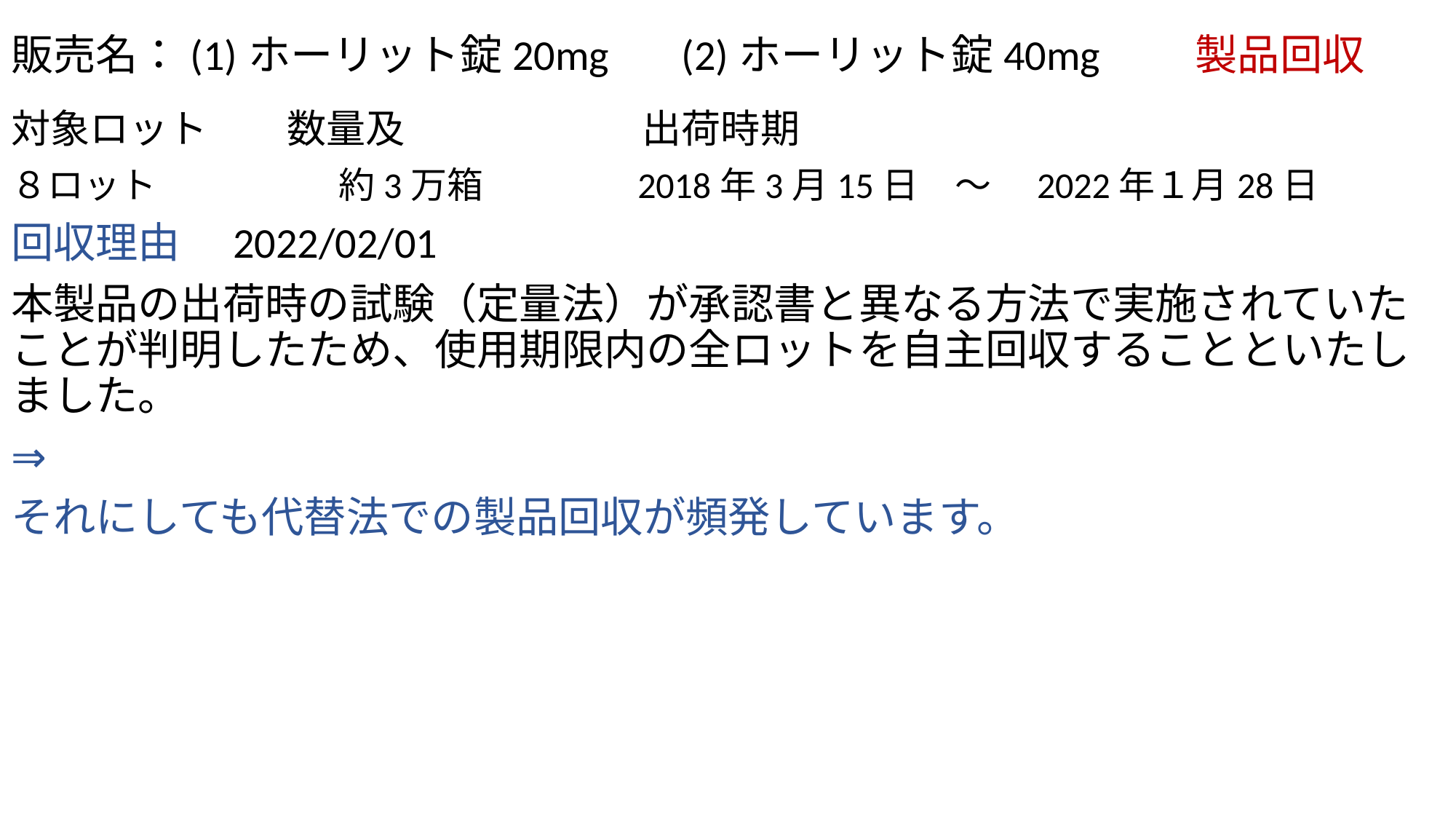

# 販売名：(1)ホーリット錠20mg　 (2)ホーリット錠40mg　　製品回収
対象ロット　　数量及　　　　　　出荷時期
８ロット　　　　　約3万箱　　　　2018年3月15日　～　2022年１月28日
回収理由　2022/02/01
本製品の出荷時の試験（定量法）が承認書と異なる方法で実施されていたことが判明したため、使用期限内の全ロットを自主回収することといたしました。
⇒
それにしても代替法での製品回収が頻発しています。